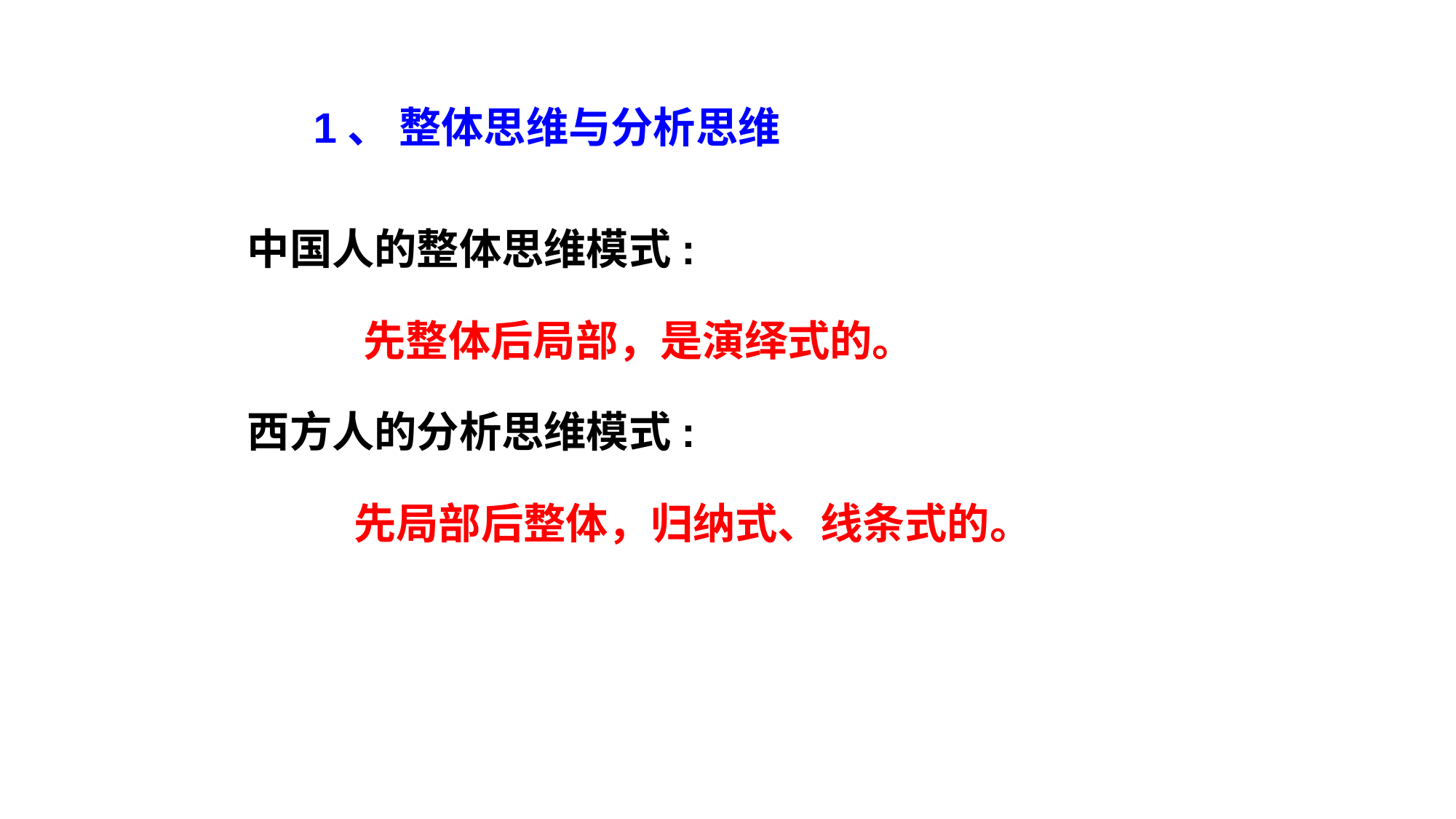

1、 整体思维与分析思维
中国人的整体思维模式:
           先整体后局部，是演绎式的。
西方人的分析思维模式:
          先局部后整体，归纳式、线条式的。